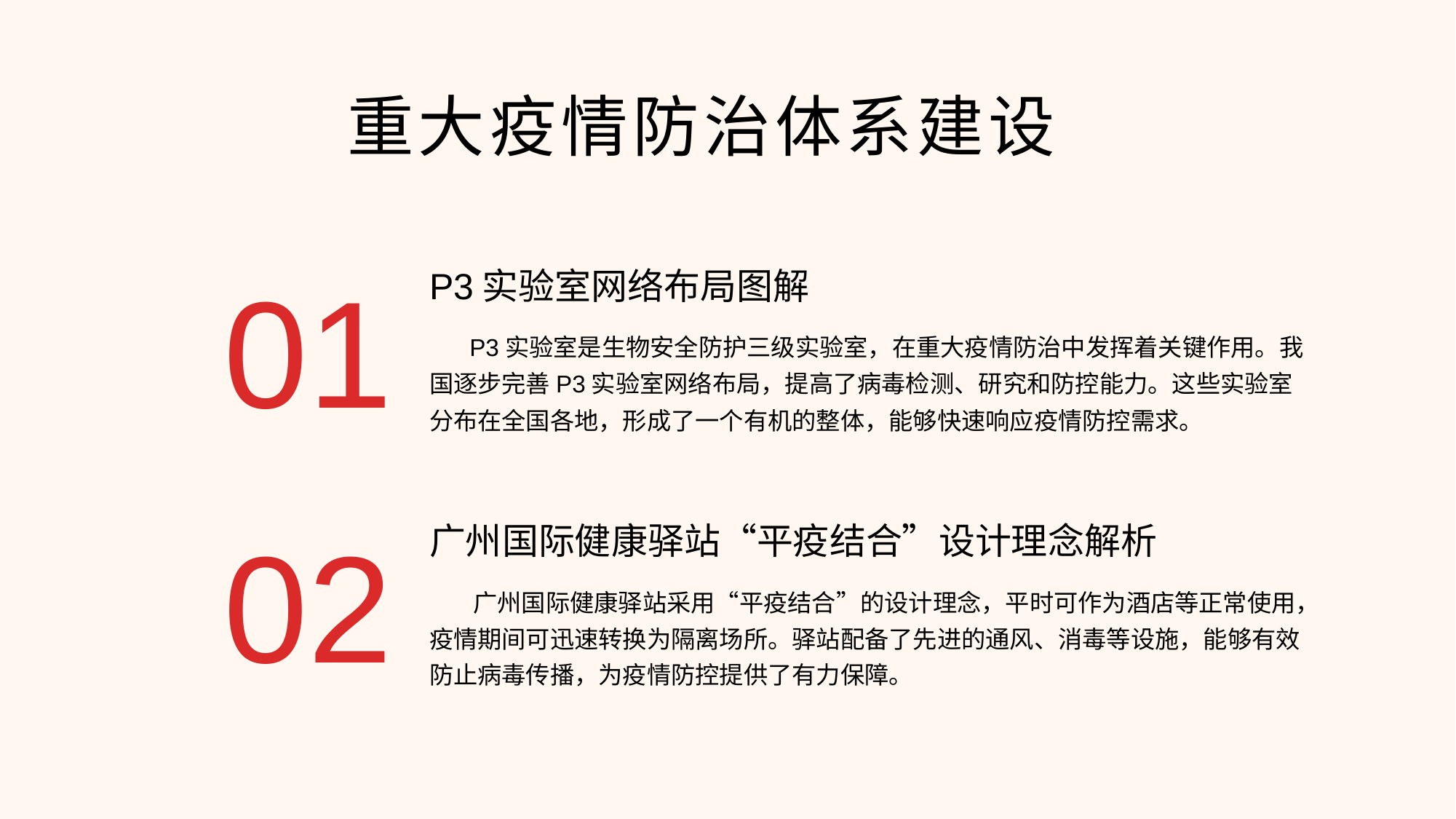

# 重大疫情防治体系建设
01
P3实验室网络布局图解
      P3实验室是生物安全防护三级实验室，在重大疫情防治中发挥着关键作用。我国逐步完善P3实验室网络布局，提高了病毒检测、研究和防控能力。这些实验室分布在全国各地，形成了一个有机的整体，能够快速响应疫情防控需求。
02
广州国际健康驿站“平疫结合”设计理念解析
       广州国际健康驿站采用“平疫结合”的设计理念，平时可作为酒店等正常使用，疫情期间可迅速转换为隔离场所。驿站配备了先进的通风、消毒等设施，能够有效防止病毒传播，为疫情防控提供了有力保障。